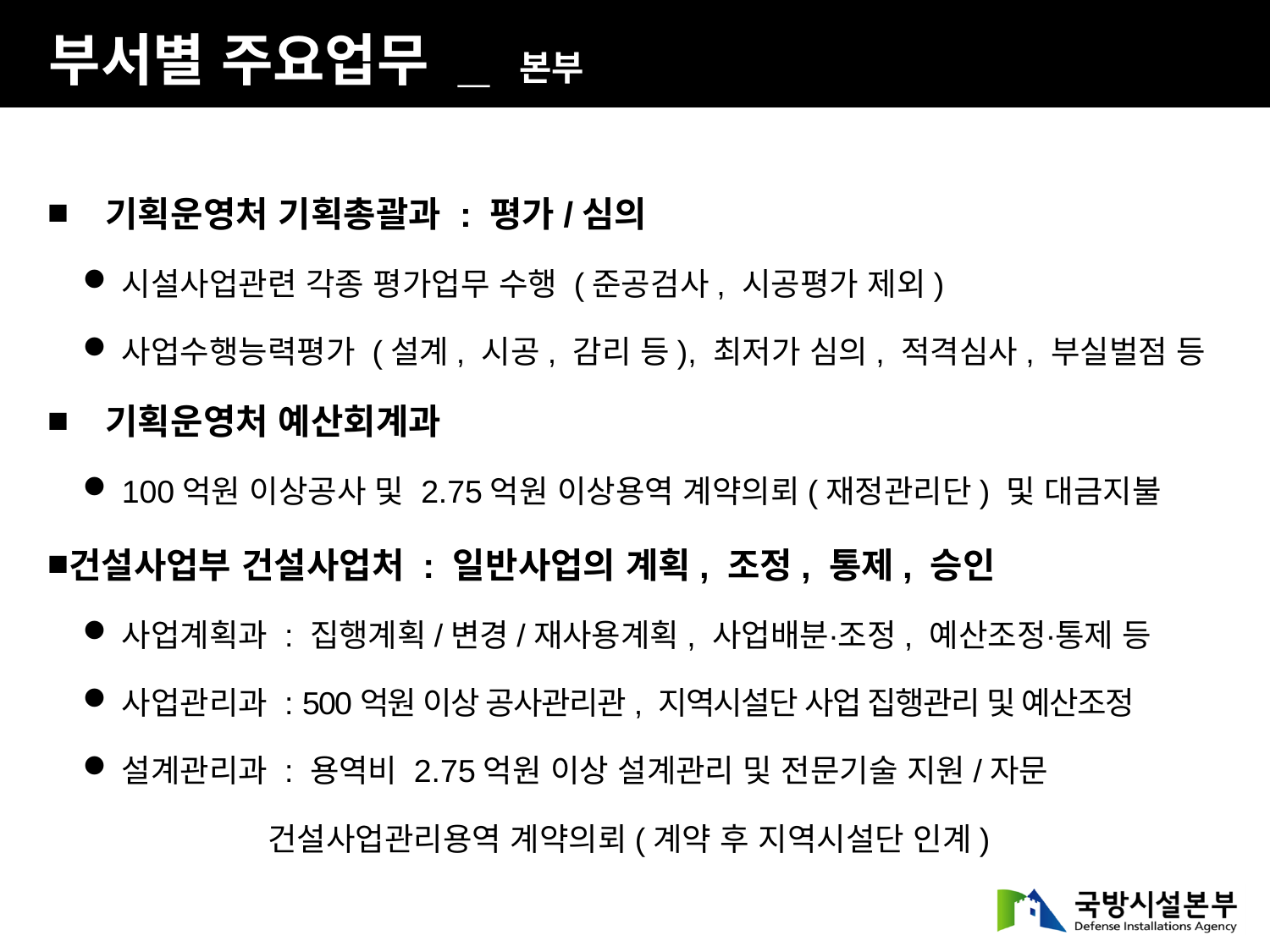

부서별 주요업무 _ 본부
 기획운영처 기획총괄과 : 평가/심의
시설사업관련 각종 평가업무 수행 (준공검사, 시공평가 제외)
사업수행능력평가 (설계, 시공, 감리 등), 최저가 심의, 적격심사, 부실벌점 등
 기획운영처 예산회계과
100억원 이상공사 및 2.75억원 이상용역 계약의뢰(재정관리단) 및 대금지불
건설사업부 건설사업처 : 일반사업의 계획, 조정, 통제, 승인
사업계획과 : 집행계획/변경/재사용계획, 사업배분∙조정, 예산조정∙통제 등
사업관리과 : 500억원 이상 공사관리관, 지역시설단 사업 집행관리 및 예산조정
설계관리과 : 용역비 2.75억원 이상 설계관리 및 전문기술 지원/자문
                    건설사업관리용역 계약의뢰(계약 후 지역시설단 인계)